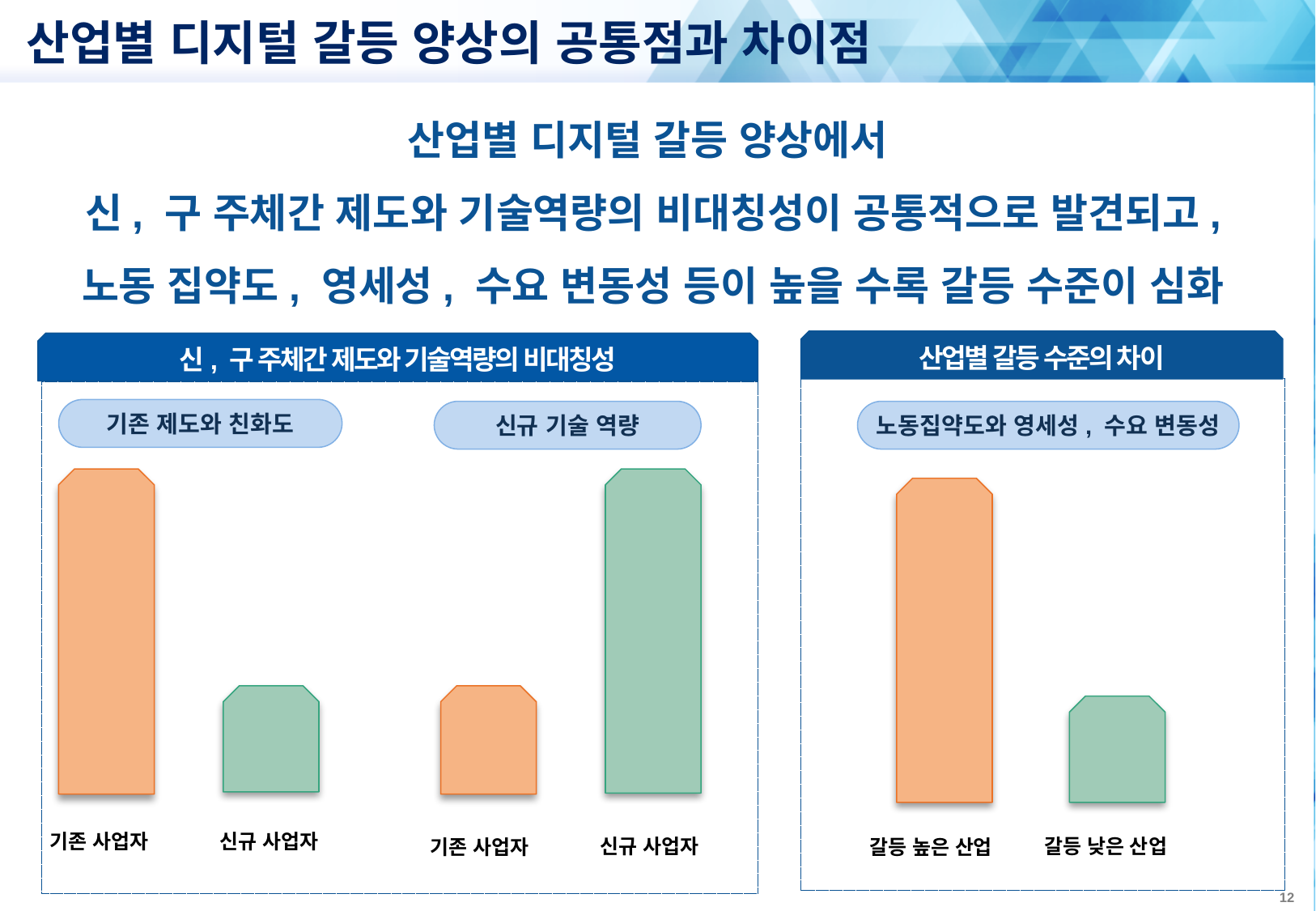

# 산업별 디지털 갈등 양상의 공통점과 차이점
산업별 디지털 갈등 양상에서
신, 구 주체간 제도와 기술역량의 비대칭성이 공통적으로 발견되고,
노동 집약도, 영세성, 수요 변동성 등이 높을 수록 갈등 수준이 심화
산업별 갈등 수준의 차이
신, 구 주체간 제도와 기술역량의 비대칭성

기존 제도와 친화도
신규 기술 역량
노동집약도와 영세성, 수요 변동성

기존 사업자
신규 사업자
갈등 낮은 산업
신규 사업자
기존 사업자
갈등 높은 산업